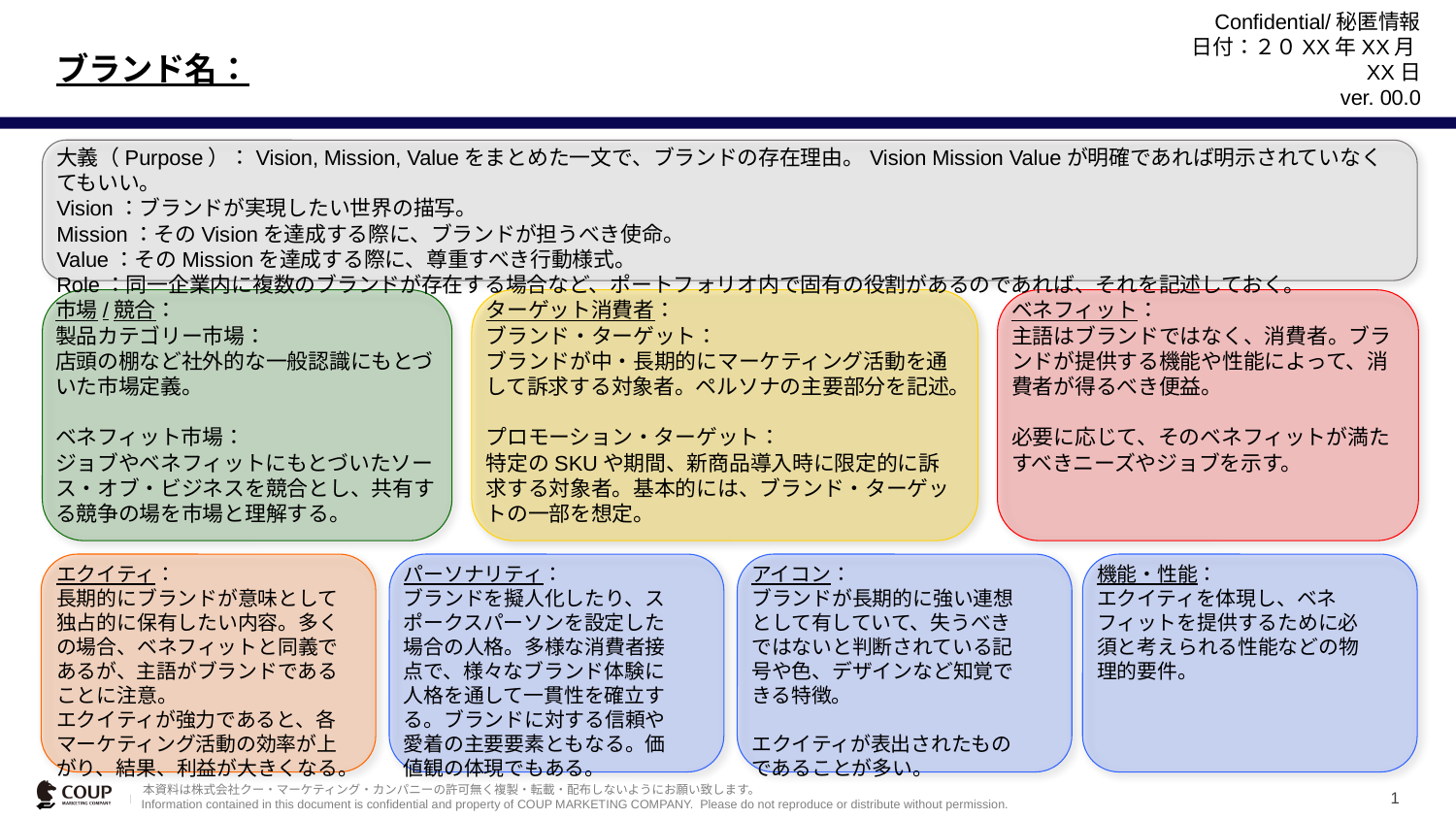

Confidential/秘匿情報
日付：２０XX年XX月XX日
ver. 00.0
# ブランド名：
大義（Purpose）：Vision, Mission, Valueをまとめた一文で、ブランドの存在理由。Vision Mission Valueが明確であれば明示されていなくてもいい。
Vision：ブランドが実現したい世界の描写。
Mission：そのVisionを達成する際に、ブランドが担うべき使命。
Value：そのMissionを達成する際に、尊重すべき行動様式。
Role：同一企業内に複数のブランドが存在する場合など、ポートフォリオ内で固有の役割があるのであれば、それを記述しておく。

ターゲット消費者：
ブランド・ターゲット：
ブランドが中・長期的にマーケティング活動を通して訴求する対象者。ペルソナの主要部分を記述。

プロモーション・ターゲット：
特定のSKUや期間、新商品導入時に限定的に訴求する対象者。基本的には、ブランド・ターゲットの一部を想定。
市場/競合：
製品カテゴリー市場：
店頭の棚など社外的な一般認識にもとづいた市場定義。

ベネフィット市場：
ジョブやベネフィットにもとづいたソース・オブ・ビジネスを競合とし、共有する競争の場を市場と理解する。

ベネフィット：
主語はブランドではなく、消費者。ブランドが提供する機能や性能によって、消費者が得るべき便益。

必要に応じて、そのベネフィットが満たすべきニーズやジョブを示す。

エクイティ：
長期的にブランドが意味として独占的に保有したい内容。多くの場合、ベネフィットと同義であるが、主語がブランドであることに注意。
エクイティが強力であると、各マーケティング活動の効率が上がり、結果、利益が大きくなる。

アイコン：
ブランドが長期的に強い連想として有していて、失うべきではないと判断されている記号や色、デザインなど知覚できる特徴。

エクイティが表出されたものであることが多い。

パーソナリティ：
ブランドを擬人化したり、スポークスパーソンを設定した場合の人格。多様な消費者接点で、様々なブランド体験に人格を通して一貫性を確立する。ブランドに対する信頼や愛着の主要要素ともなる。価値観の体現でもある。
機能・性能：
エクイティを体現し、ベネフィットを提供するために必須と考えられる性能などの物理的要件。
1